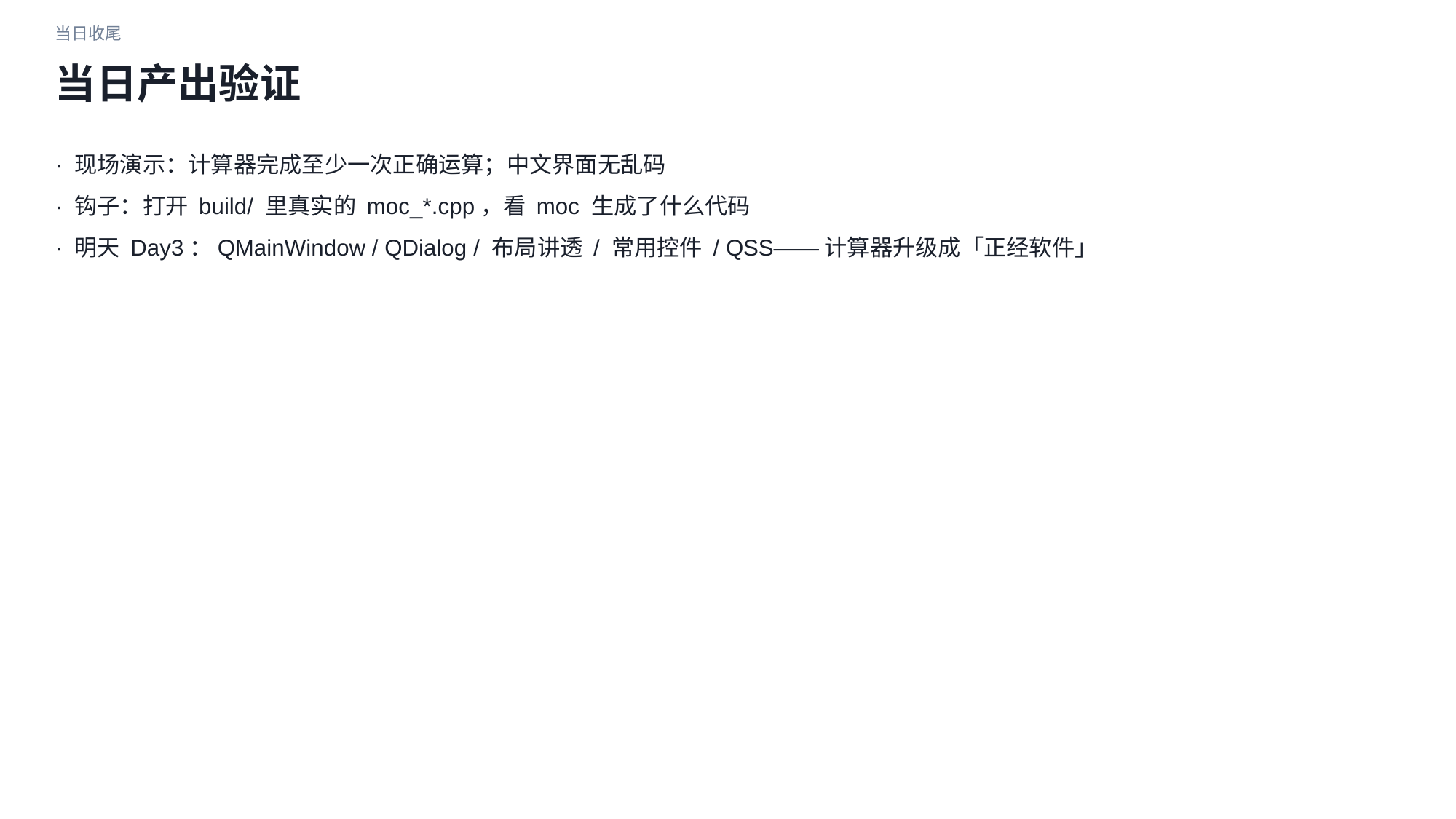

当日收尾
当日产出验证
· 现场演示：计算器完成至少一次正确运算；中文界面无乱码
· 钩子：打开 build/ 里真实的 moc_*.cpp，看 moc 生成了什么代码
· 明天 Day3：QMainWindow / QDialog / 布局讲透 / 常用控件 / QSS——计算器升级成「正经软件」